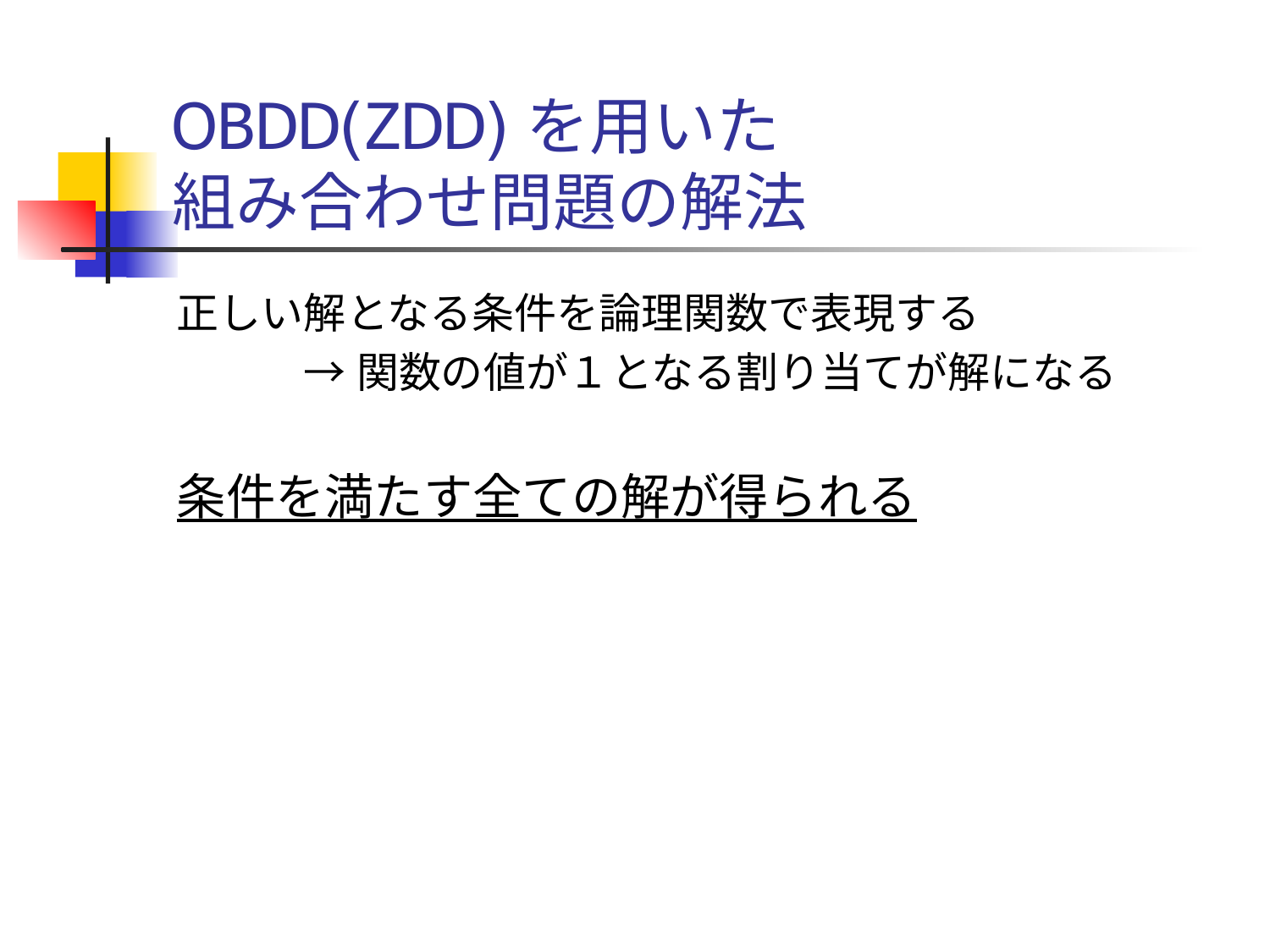

# OBDD(ZDD)を用いた 組み合わせ問題の解法
正しい解となる条件を論理関数で表現する
	→関数の値が１となる割り当てが解になる

条件を満たす全ての解が得られる